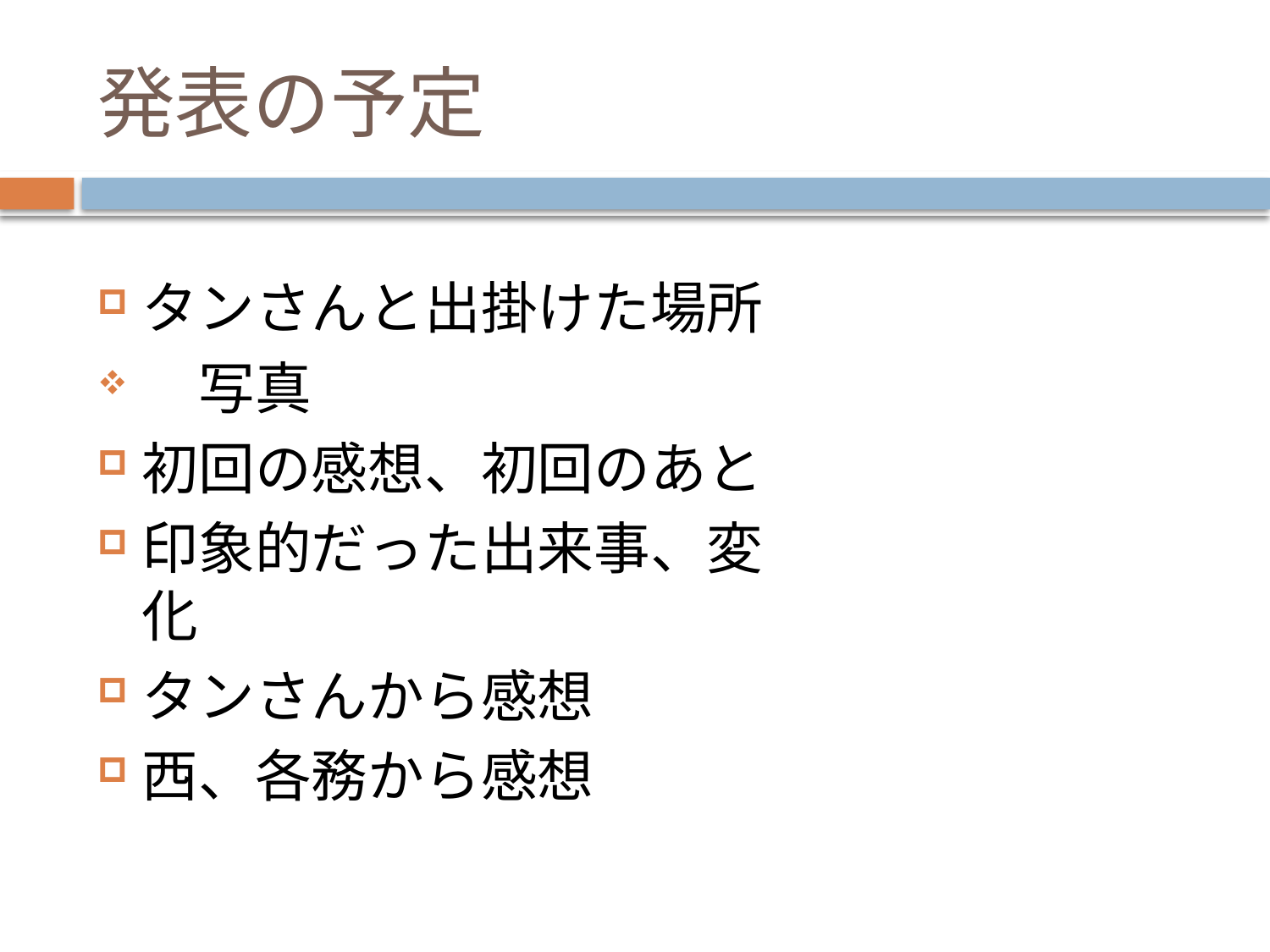

# 発表の予定
タンさんと出掛けた場所
　写真
初回の感想、初回のあと
印象的だった出来事、変化
タンさんから感想
西、各務から感想